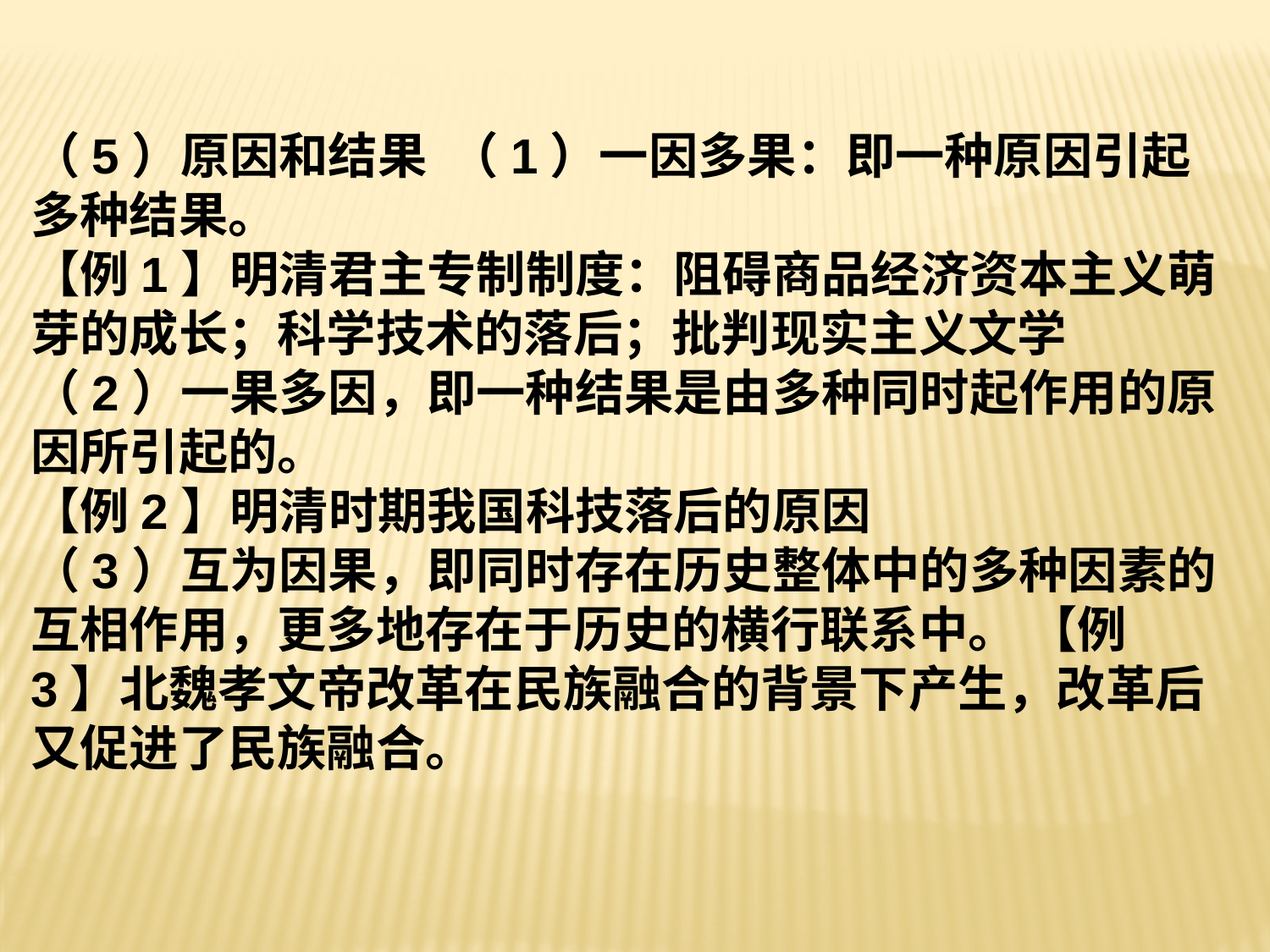

（5）原因和结果  （1）一因多果：即一种原因引起多种结果。
【例1】明清君主专制制度：阻碍商品经济资本主义萌芽的成长；科学技术的落后；批判现实主义文学
（2）一果多因，即一种结果是由多种同时起作用的原因所引起的。
【例2】明清时期我国科技落后的原因
（3）互为因果，即同时存在历史整体中的多种因素的互相作用，更多地存在于历史的横行联系中。 【例3】北魏孝文帝改革在民族融合的背景下产生，改革后又促进了民族融合。